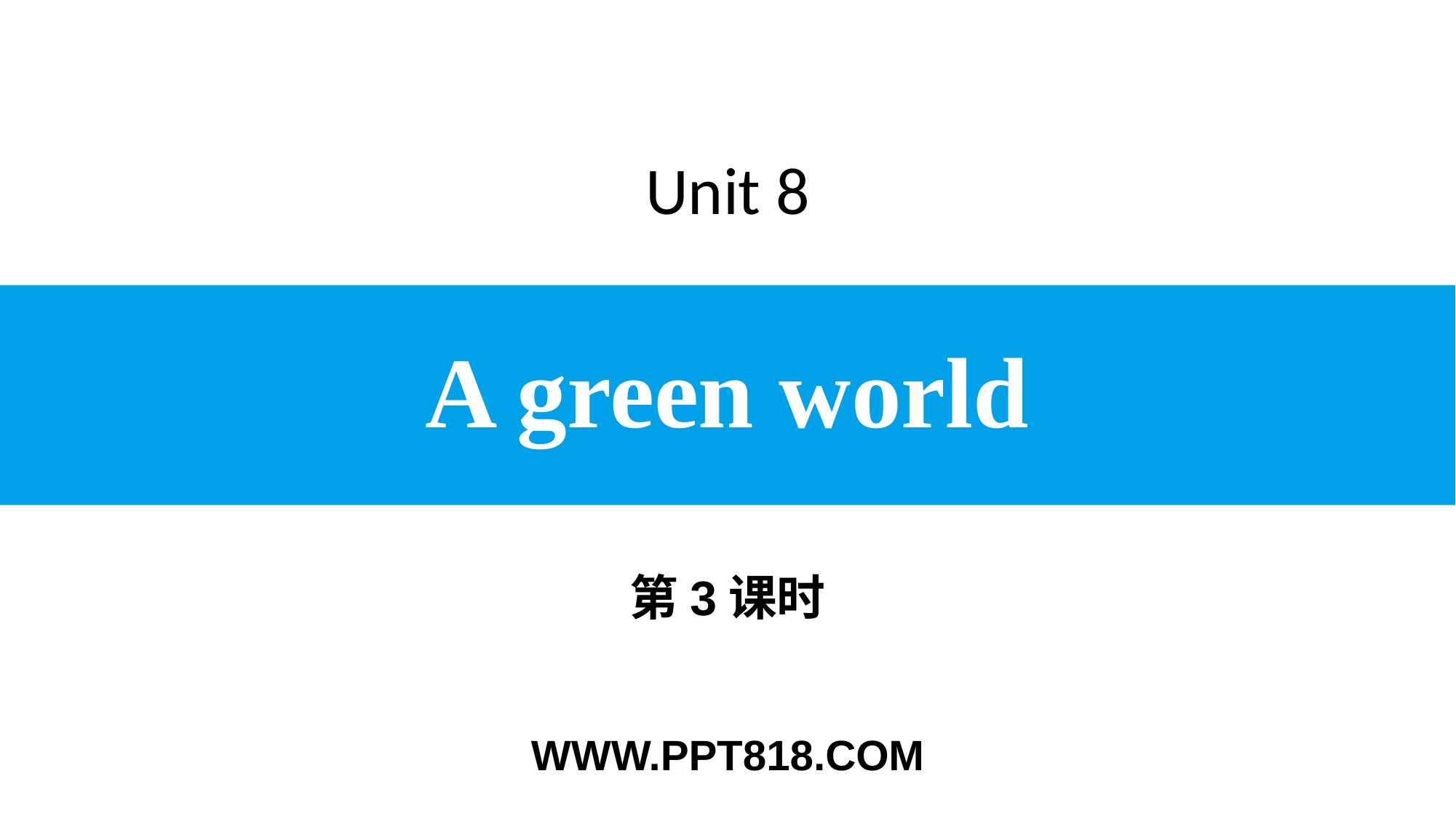

Unit 8
# A green world
第3课时
WWW.PPT818.COM